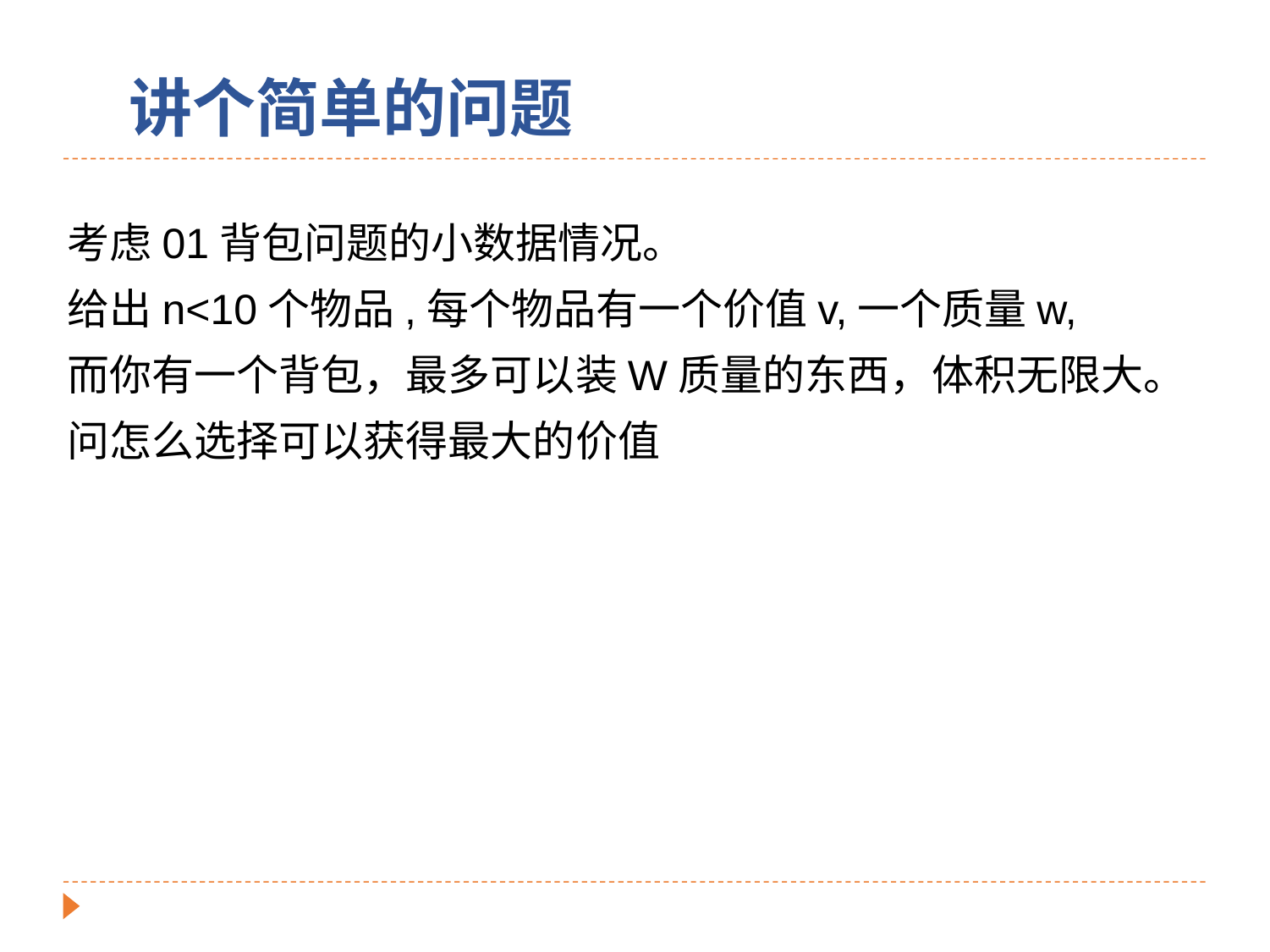

讲个简单的问题
考虑01背包问题的小数据情况。
给出n<10个物品,每个物品有一个价值v,一个质量w,
而你有一个背包，最多可以装W质量的东西，体积无限大。
问怎么选择可以获得最大的价值